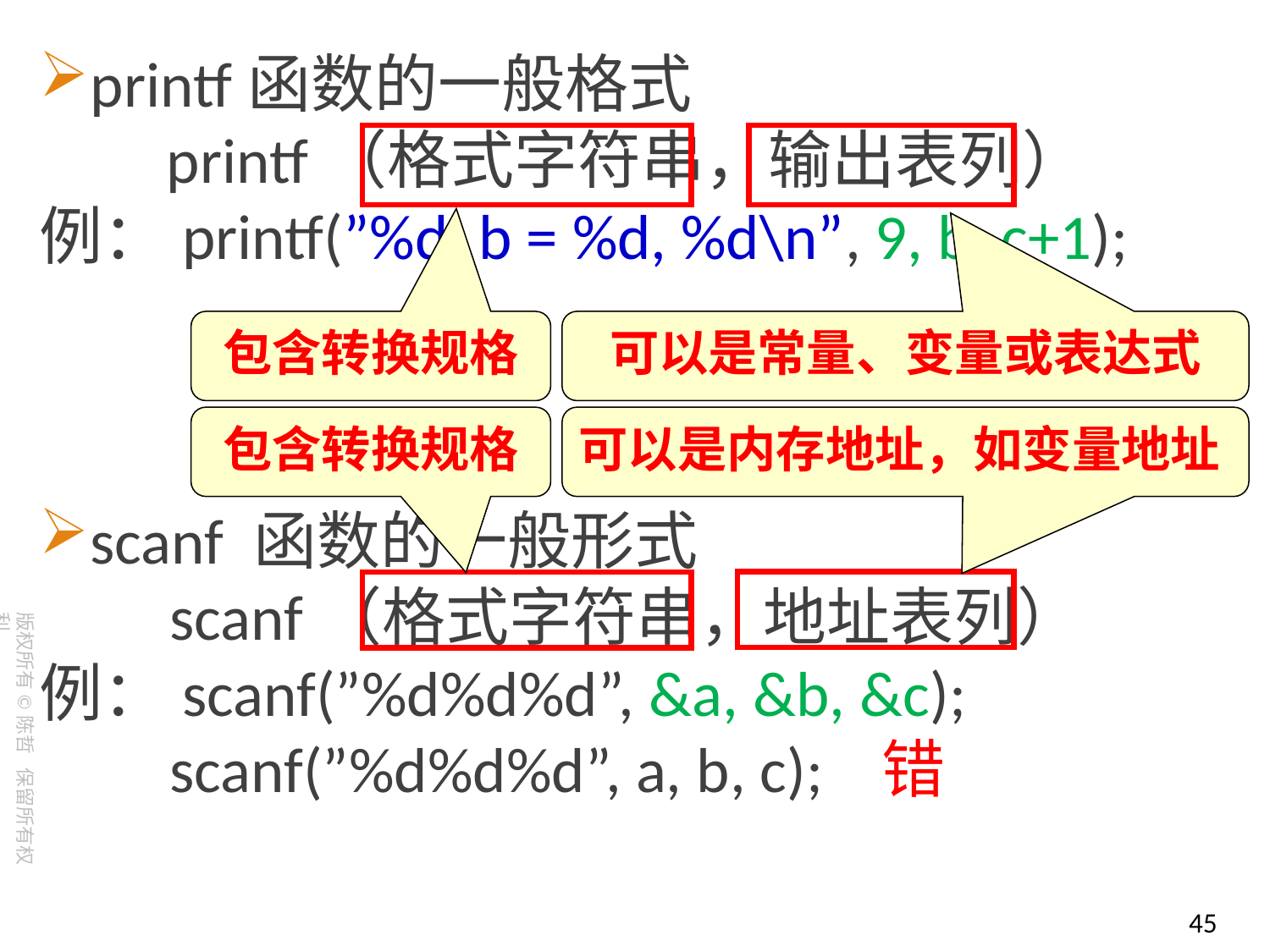

printf函数的一般格式
	printf（格式字符串，输出表列）
例：printf(”%d, b = %d, %d\n”, 9, b, c+1);

scanf 函数的一般形式
         scanf（格式字符串，地址表列）
例：scanf(”%d%d%d”, &a, &b, &c);
         scanf(”%d%d%d”, a, b, c);   错

包含转换规格
可以是常量、变量或表达式
包含转换规格
可以是内存地址，如变量地址

45